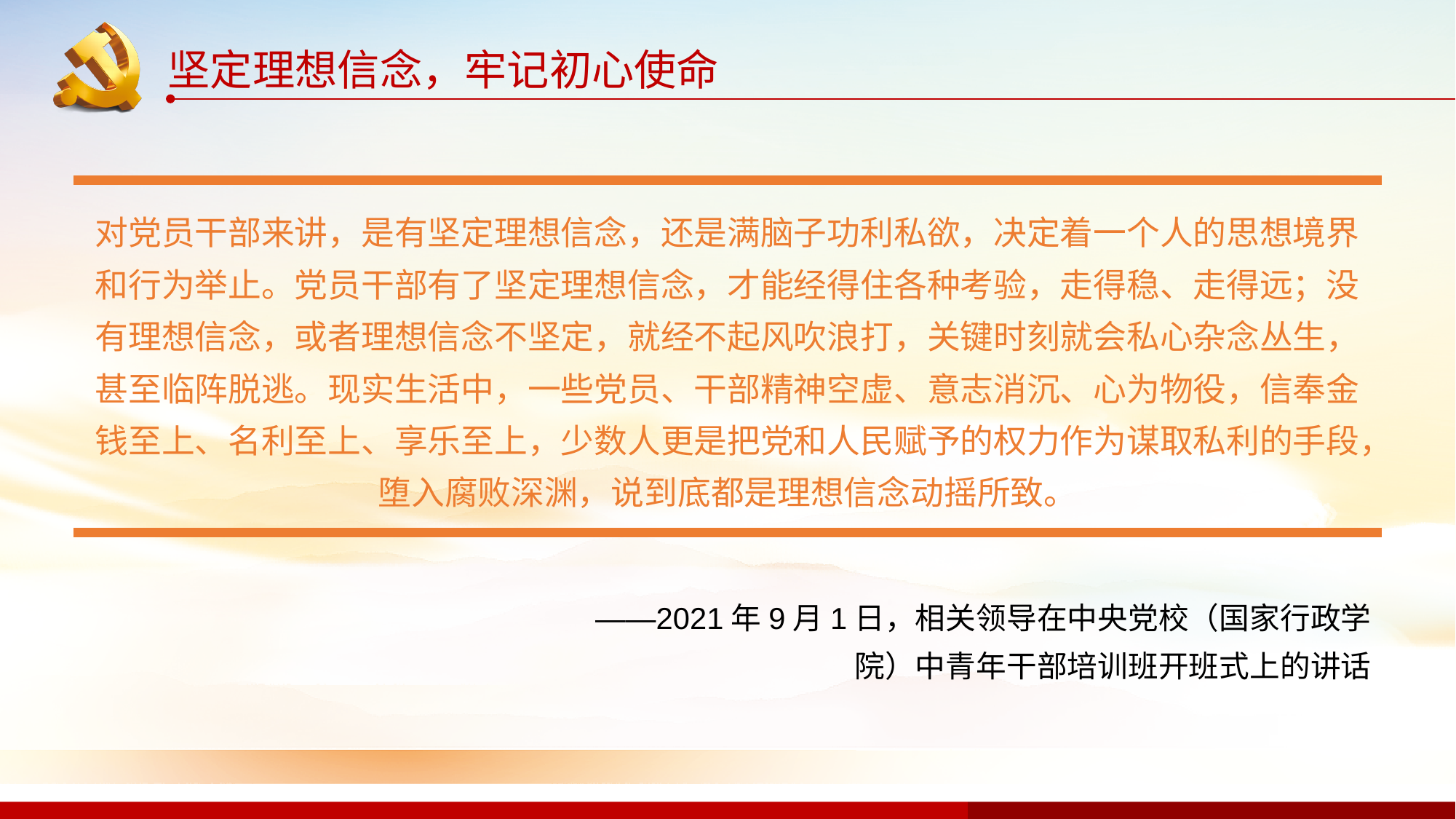

坚定理想信念，牢记初心使命

对党员干部来讲，是有坚定理想信念，还是满脑子功利私欲，决定着一个人的思想境界和行为举止。党员干部有了坚定理想信念，才能经得住各种考验，走得稳、走得远；没有理想信念，或者理想信念不坚定，就经不起风吹浪打，关键时刻就会私心杂念丛生，甚至临阵脱逃。现实生活中，一些党员、干部精神空虚、意志消沉、心为物役，信奉金钱至上、名利至上、享乐至上，少数人更是把党和人民赋予的权力作为谋取私利的手段，堕入腐败深渊，说到底都是理想信念动摇所致。
——2021年9月1日，相关领导在中央党校（国家行政学院）中青年干部培训班开班式上的讲话